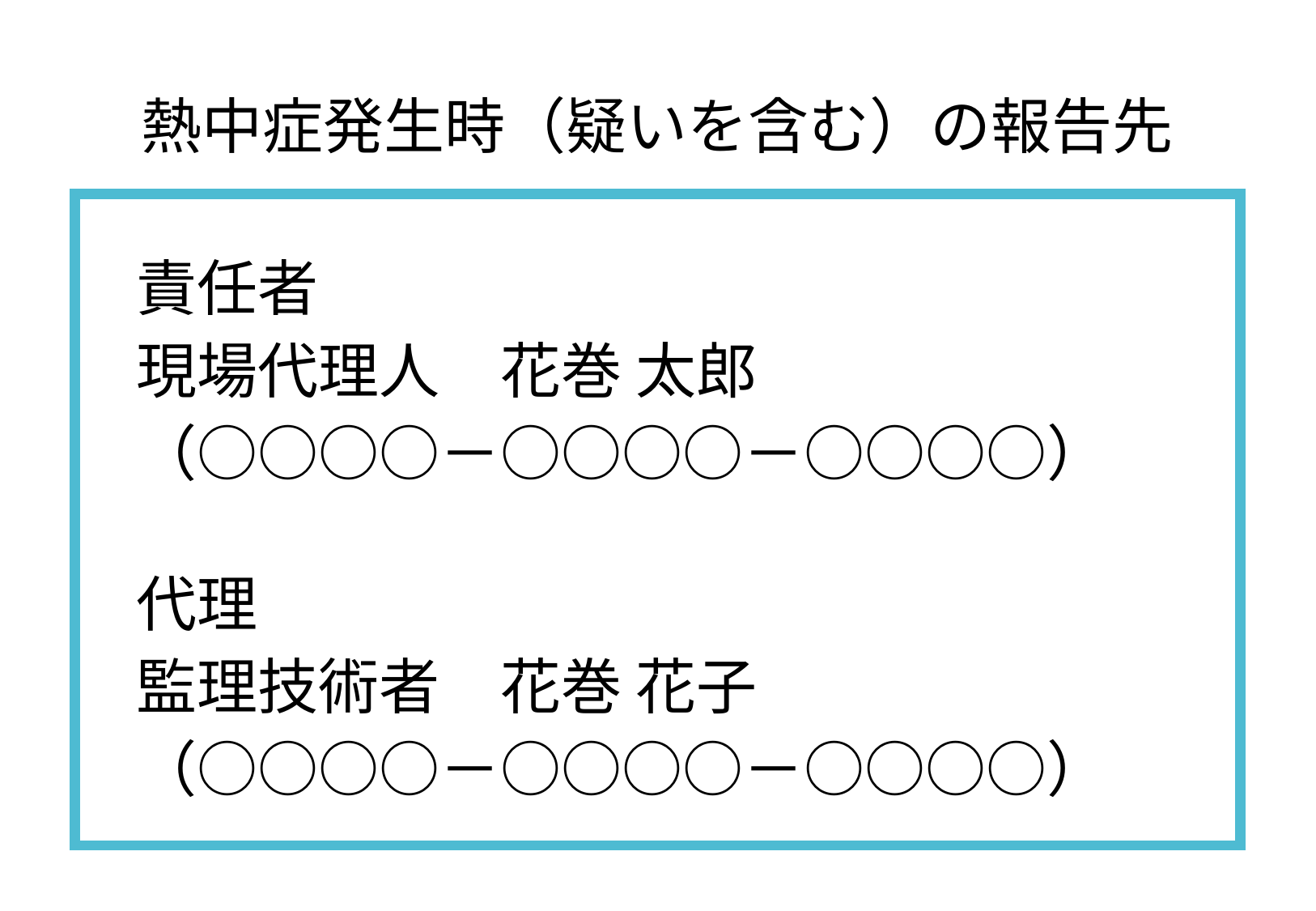

# 熱中症発生時（疑いを含む）の報告先

責任者
現場代理人　花巻 太郎
（○○○○－○○○○－○○○○）
代理
監理技術者　花巻 花子
（○○○○－○○○○－○○○○）